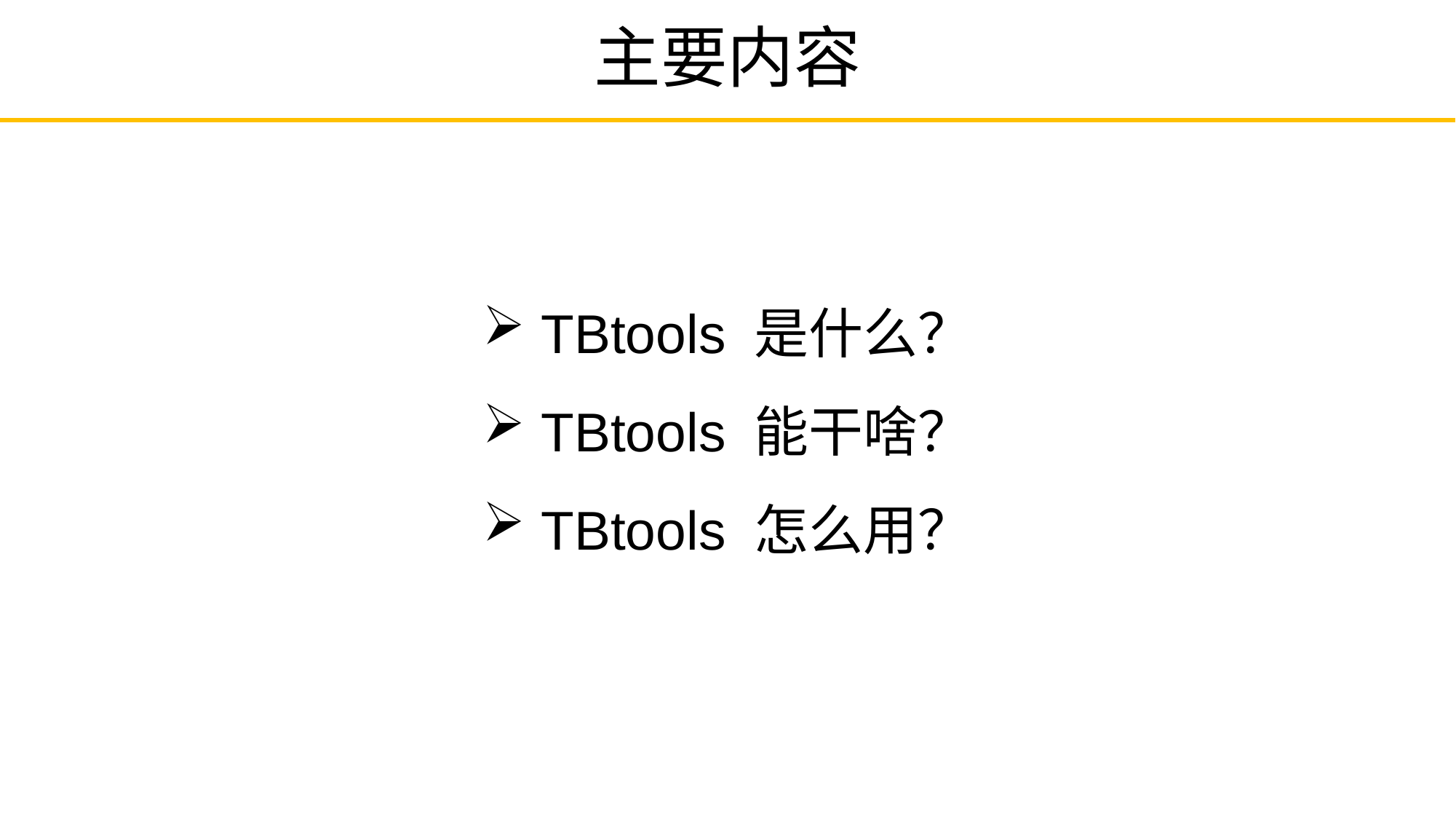

# 主要内容
 TBtools 是什么？
 TBtools 能干啥？
 TBtools 怎么用？